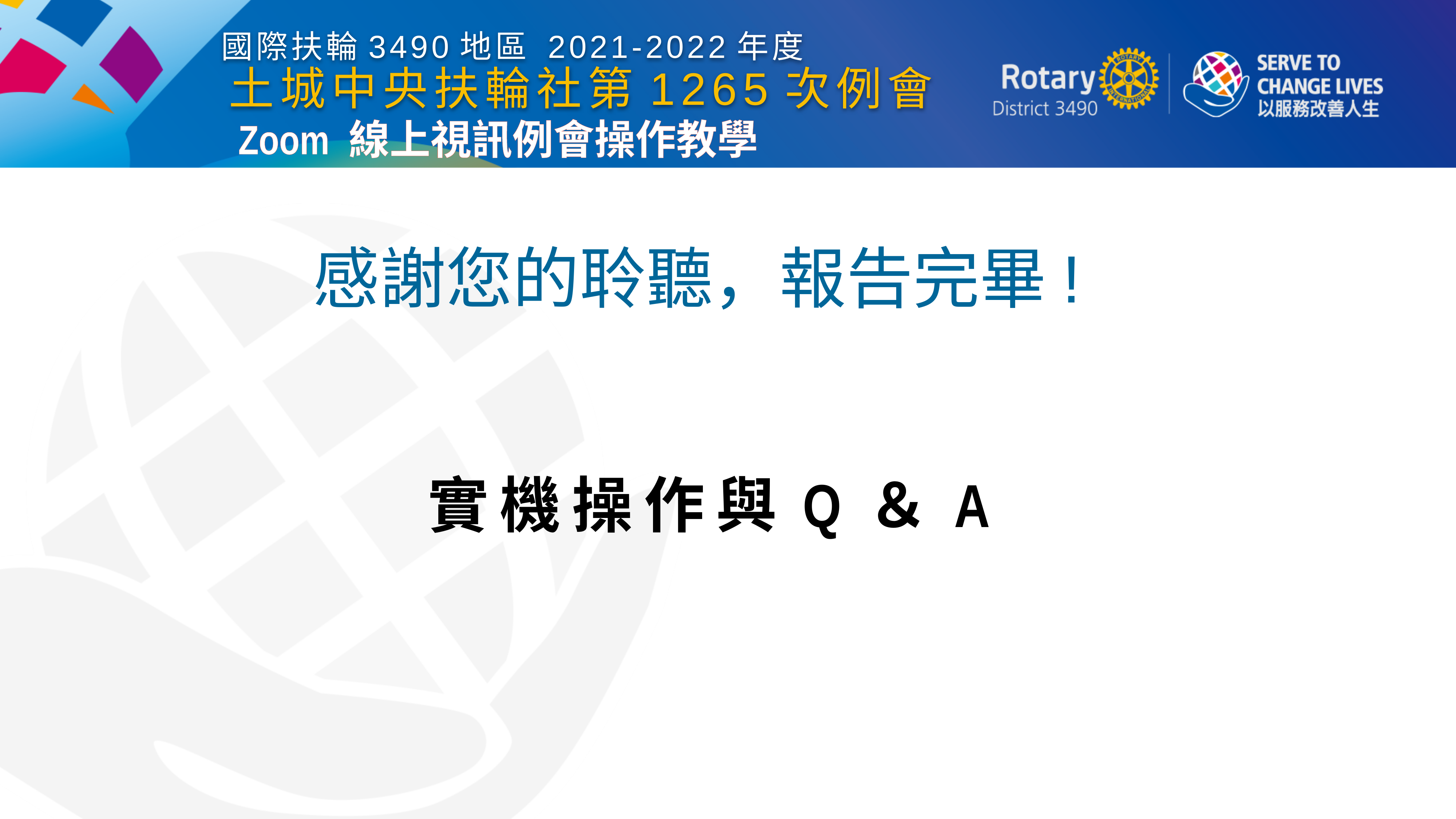

國際扶輪3490地區 2021-2022年度
土城中央扶輪社第1265次例會
Zoom 線上視訊例會操作教學
感謝您的聆聽，報告完畢!
實機操作與Q＆A